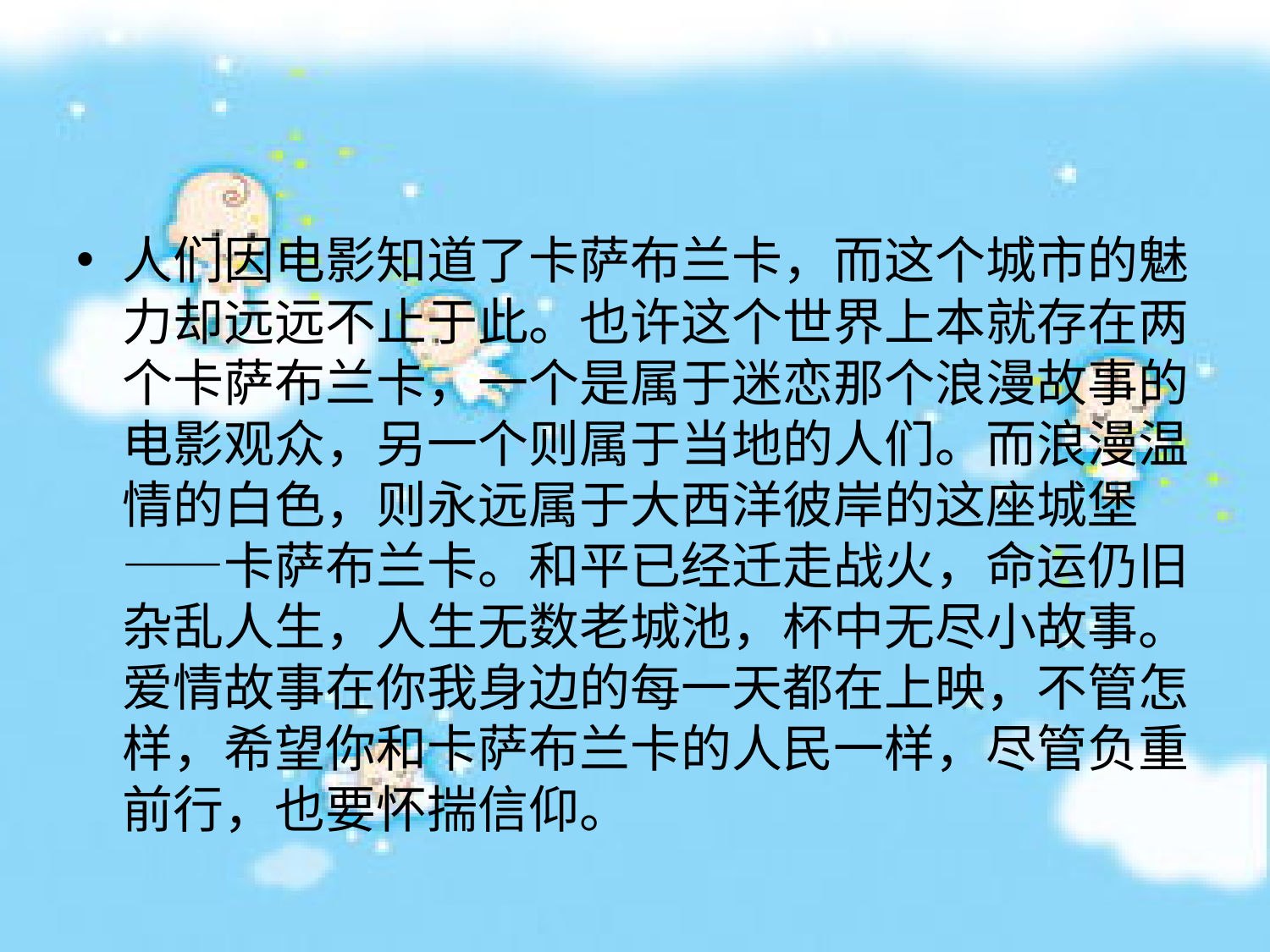

#
人们因电影知道了卡萨布兰卡，而这个城市的魅力却远远不止于此。也许这个世界上本就存在两个卡萨布兰卡，一个是属于迷恋那个浪漫故事的电影观众，另一个则属于当地的人们。而浪漫温情的白色，则永远属于大西洋彼岸的这座城堡——卡萨布兰卡。和平已经迁走战火，命运仍旧杂乱人生，人生无数老城池，杯中无尽小故事。爱情故事在你我身边的每一天都在上映，不管怎样，希望你和卡萨布兰卡的人民一样，尽管负重前行，也要怀揣信仰。